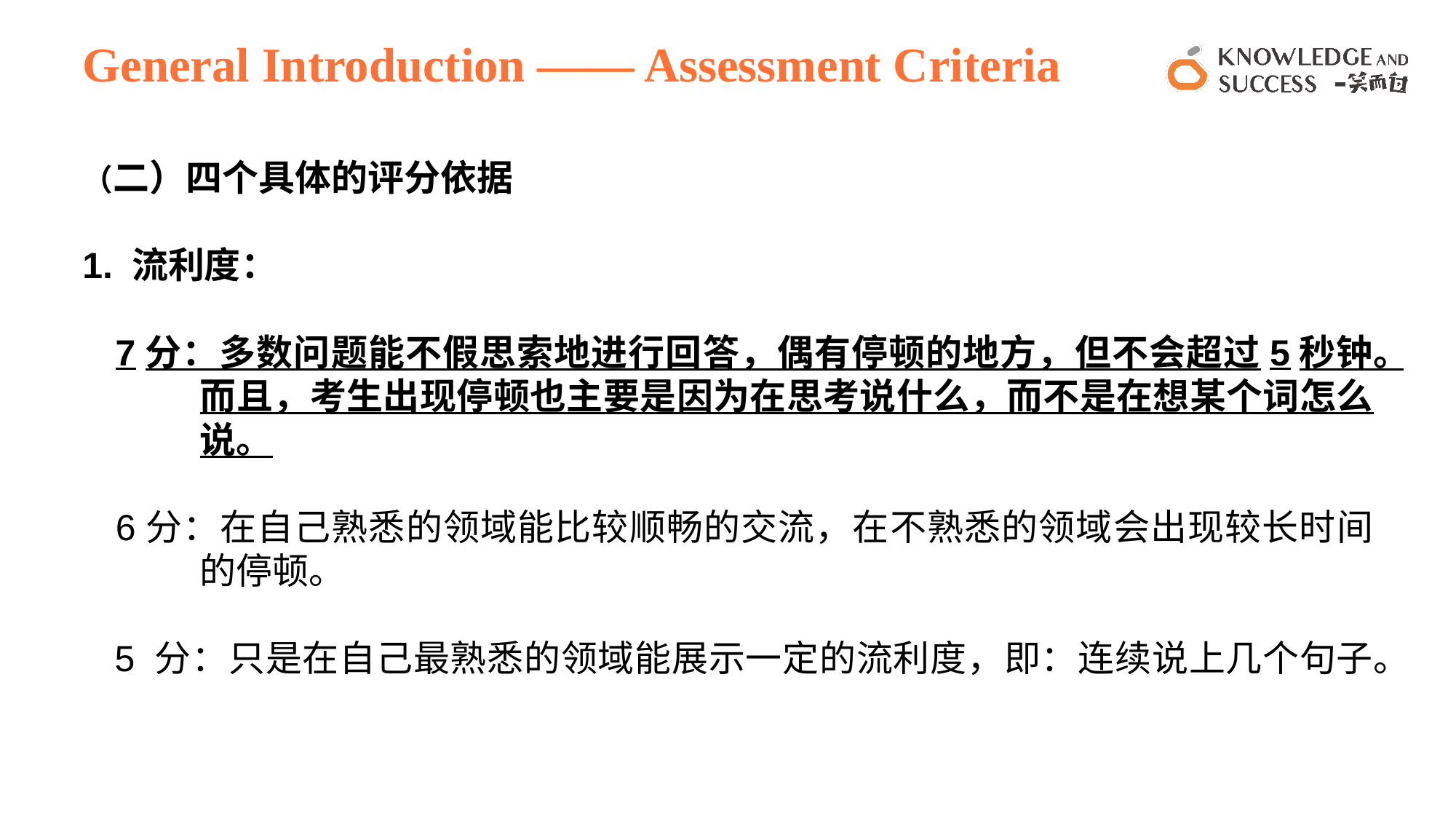

# General Introduction —— Assessment Criteria
（二）四个具体的评分依据

1. 流利度：

   7分：多数问题能不假思索地进行回答，偶有停顿的地方，但不会超过5秒钟。而且，考生出现停顿也主要是因为在思考说什么，而不是在想某个词怎么说。

   6分：在自己熟悉的领域能比较顺畅的交流，在不熟悉的领域会出现较长时间的停顿。

   5 分：只是在自己最熟悉的领域能展示一定的流利度，即：连续说上几个句子。